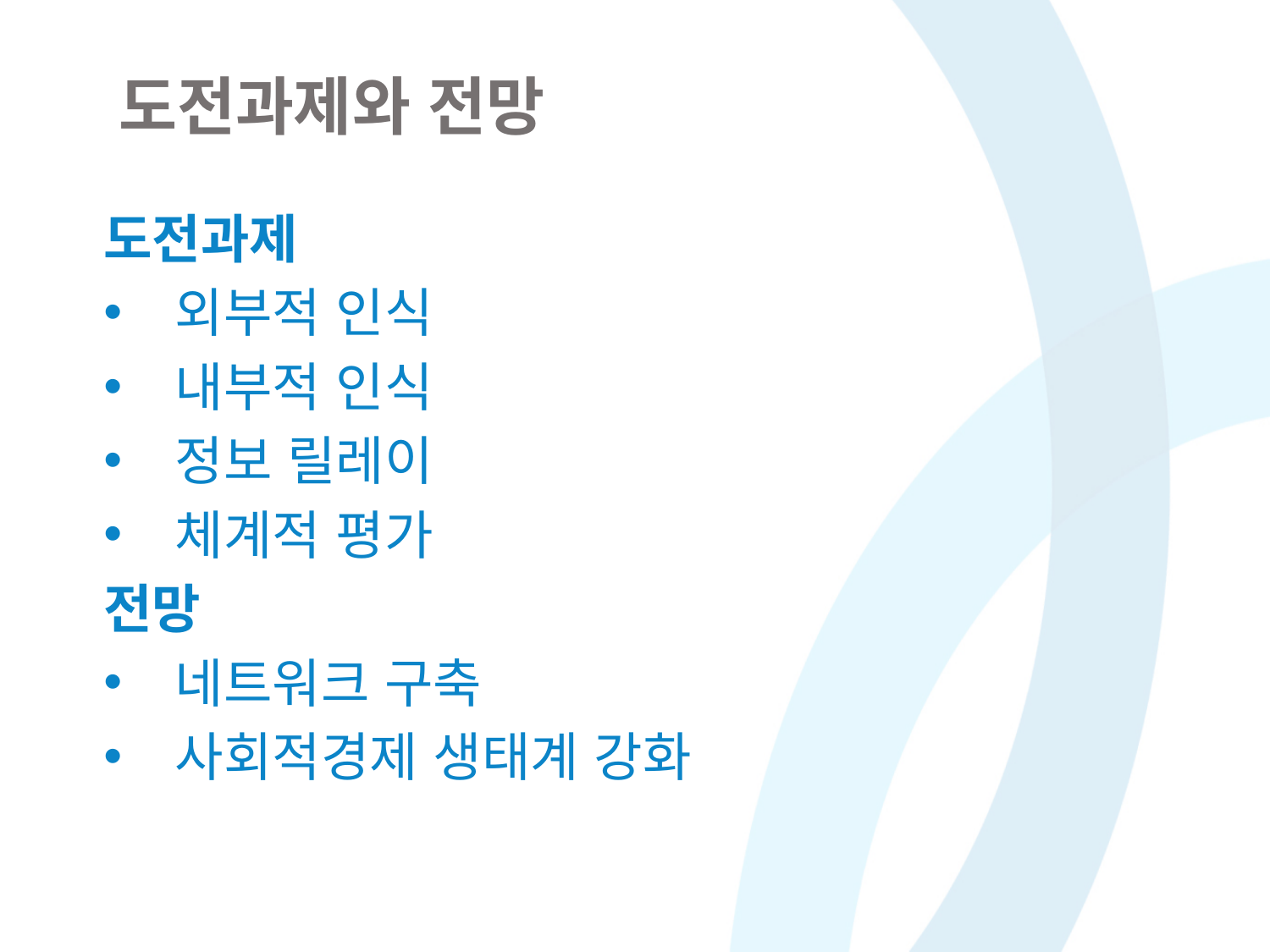

도전과제와 전망
도전과제
외부적 인식
내부적 인식
정보 릴레이
체계적 평가
전망
네트워크 구축
사회적경제 생태계 강화